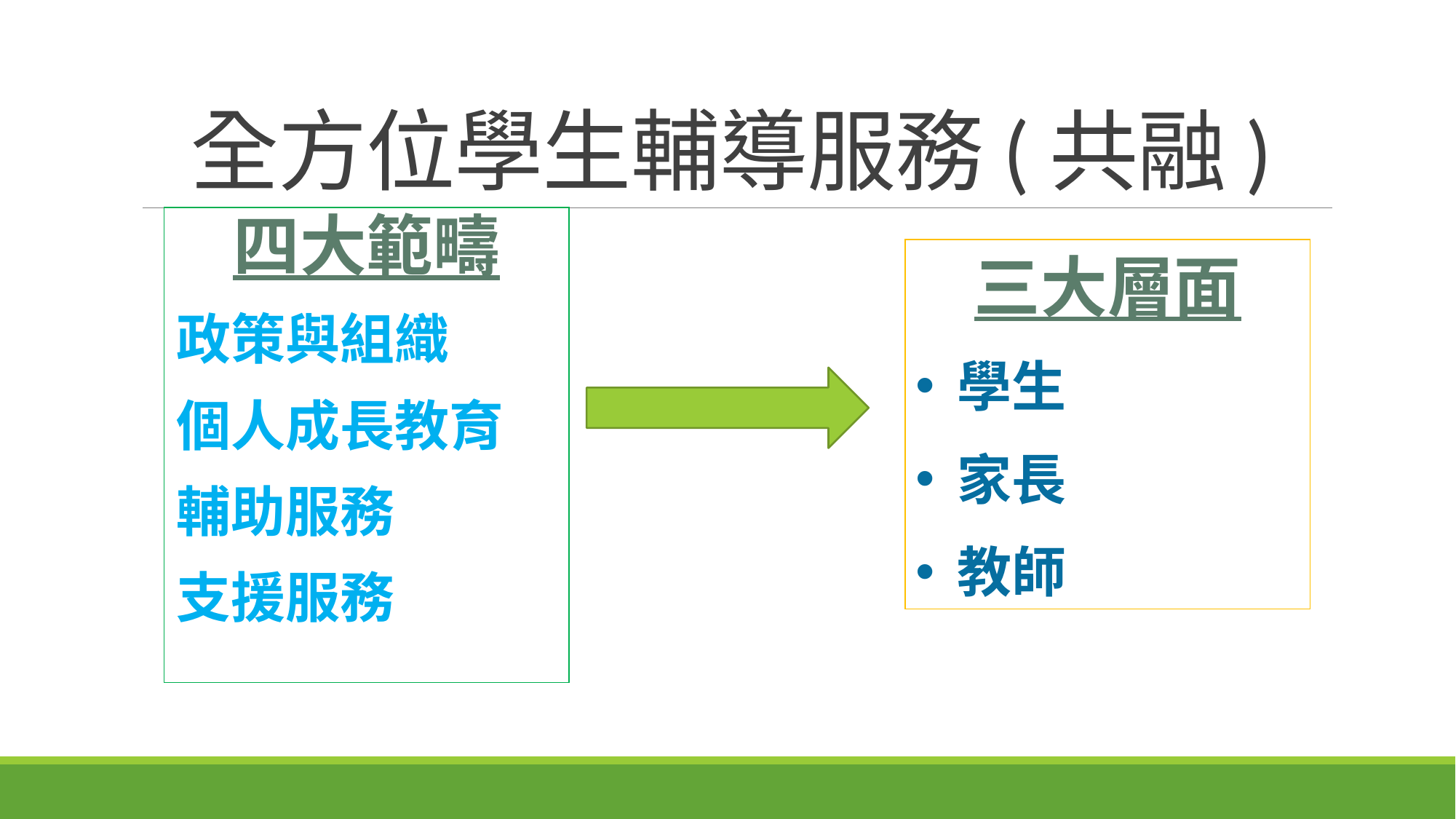

# 全方位學生輔導服務(共融)
四大範疇
政策與組織
個人成長教育
輔助服務
支援服務
三大層面
學生
家長
教師